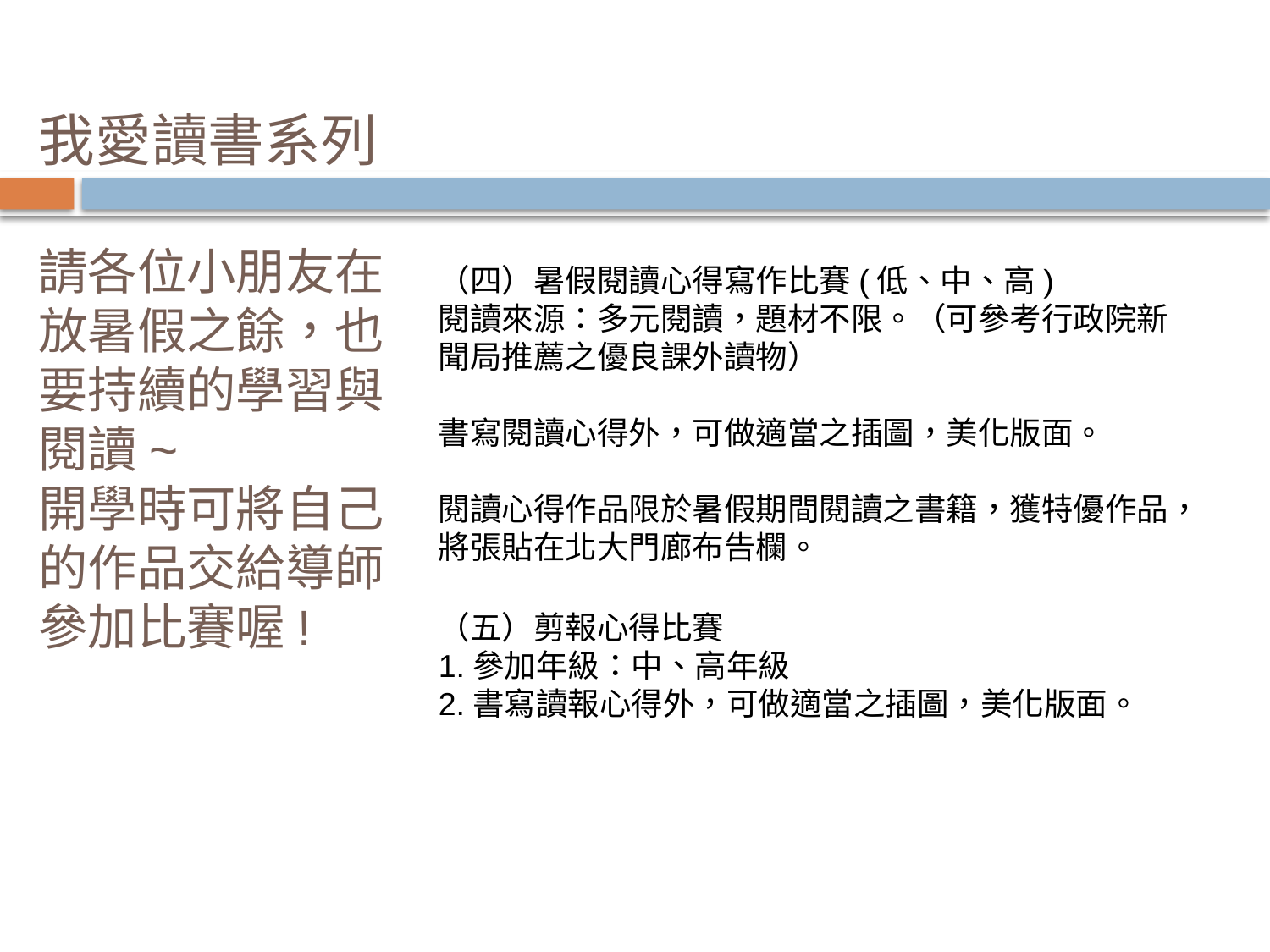

# 我愛讀書系列 請各位小朋友在放暑假之餘，也要持續的學習與閱讀~ 開學時可將自己的作品交給導師參加比賽喔!
（四）暑假閱讀心得寫作比賽(低、中、高)
閱讀來源：多元閱讀，題材不限。（可參考行政院新聞局推薦之優良課外讀物）

書寫閱讀心得外，可做適當之插圖，美化版面。

閱讀心得作品限於暑假期間閱讀之書籍，獲特優作品，將張貼在北大門廊布告欄。

（五）剪報心得比賽
1.參加年級：中、高年級
2.書寫讀報心得外，可做適當之插圖，美化版面。